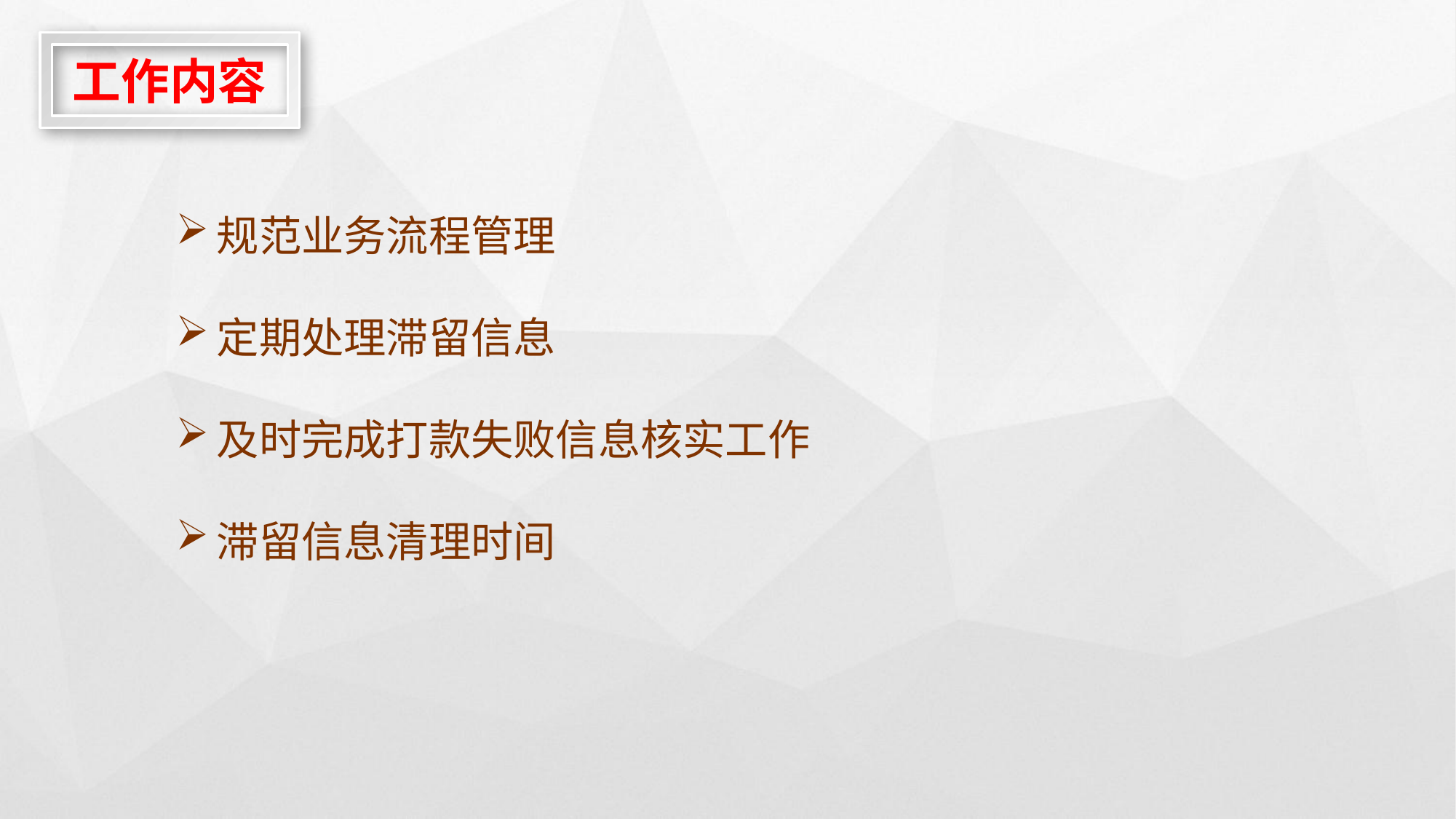

工作内容
规范业务流程管理

定期处理滞留信息

及时完成打款失败信息核实工作

滞留信息清理时间